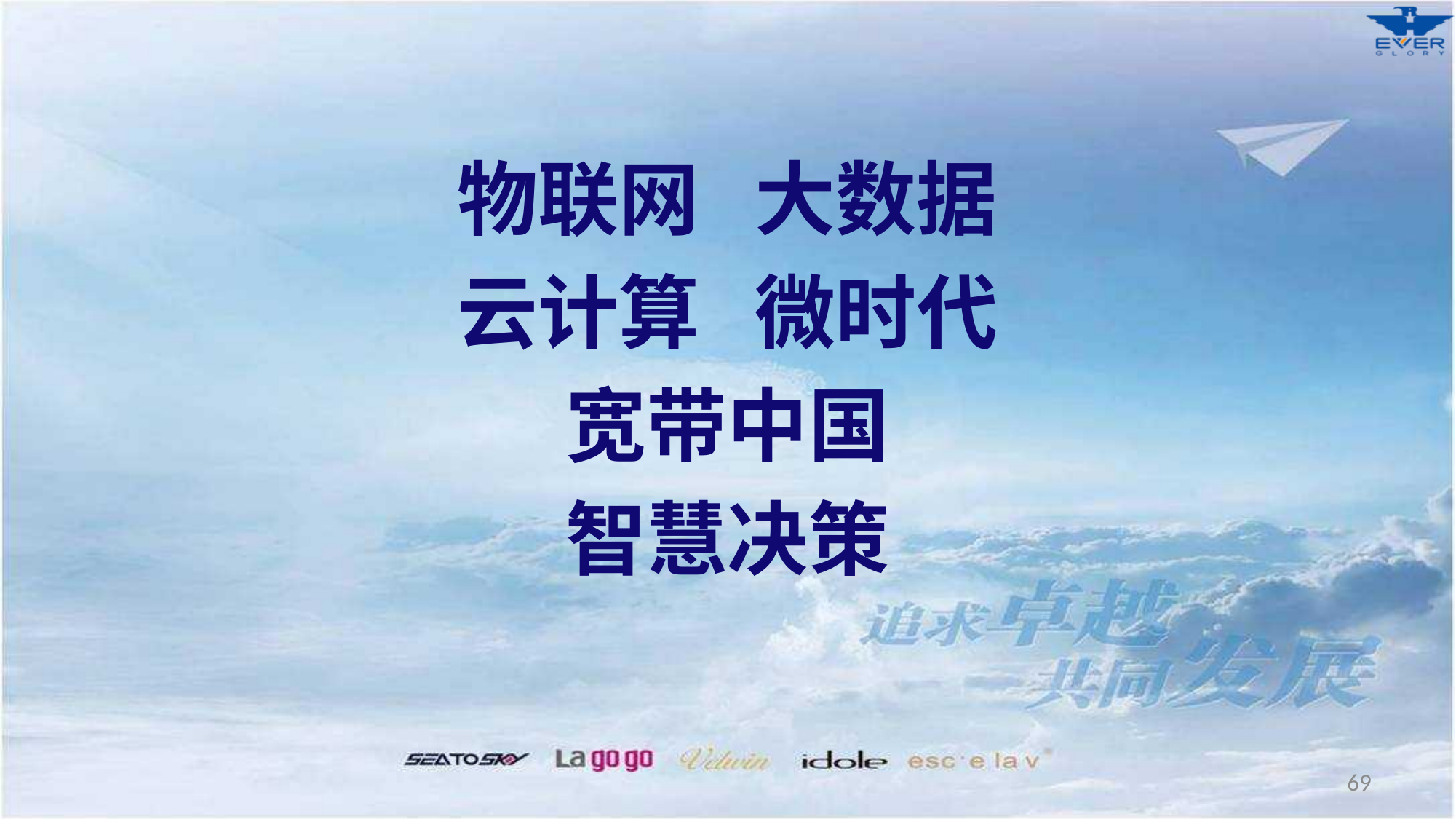

物联网   大数据
云计算   微时代
宽带中国
智慧决策
69